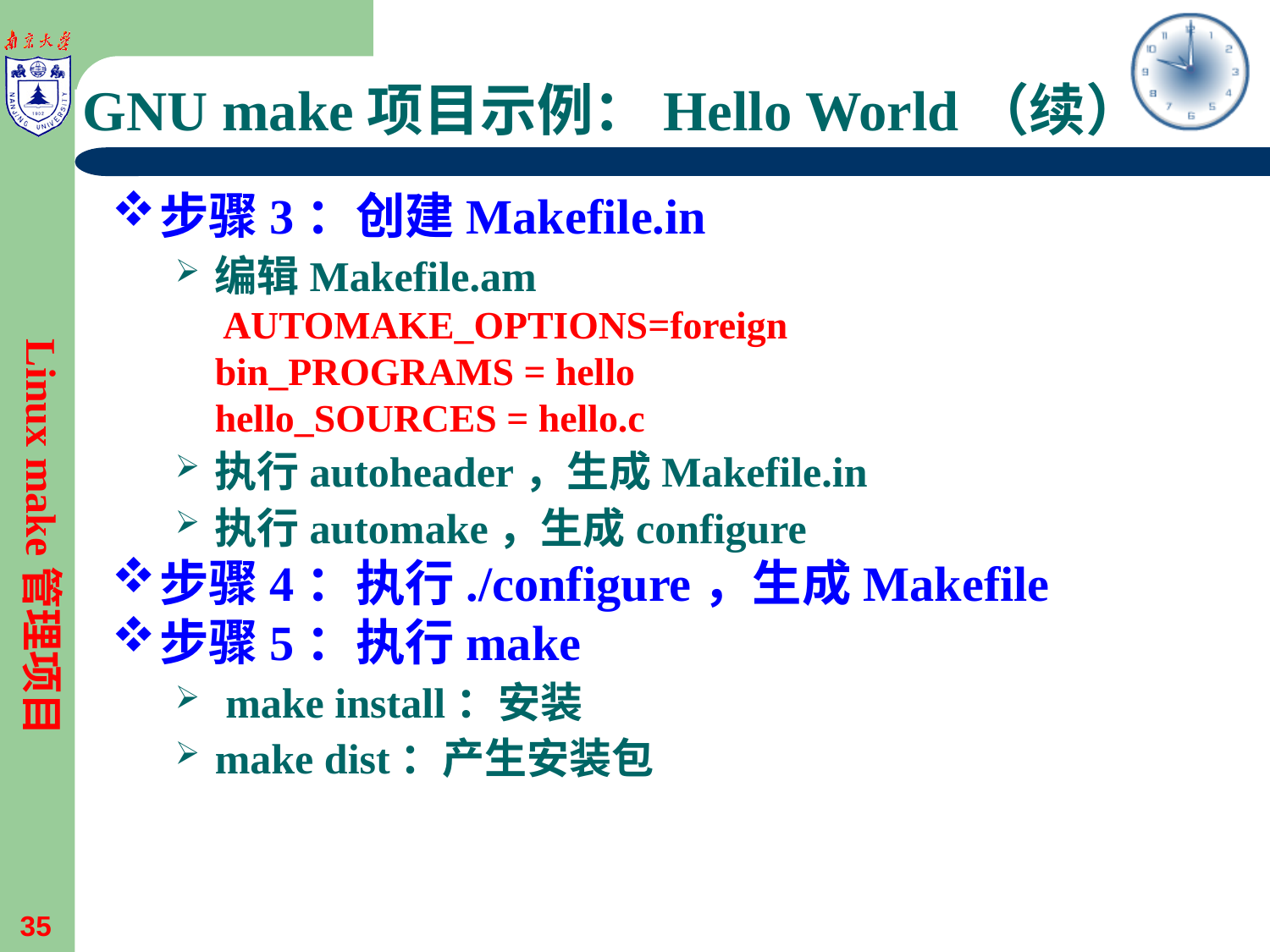

# GNU make项目示例：Hello World（续）
步骤3：创建Makefile.in
编辑Makefile.am
	 AUTOMAKE_OPTIONS=foreign
	bin_PROGRAMS = hello
	hello_SOURCES = hello.c
执行autoheader，生成Makefile.in
执行automake，生成configure
步骤4：执行./configure，生成Makefile
步骤5：执行make
 make install：安装
make dist：产生安装包
Linux make管理项目
35